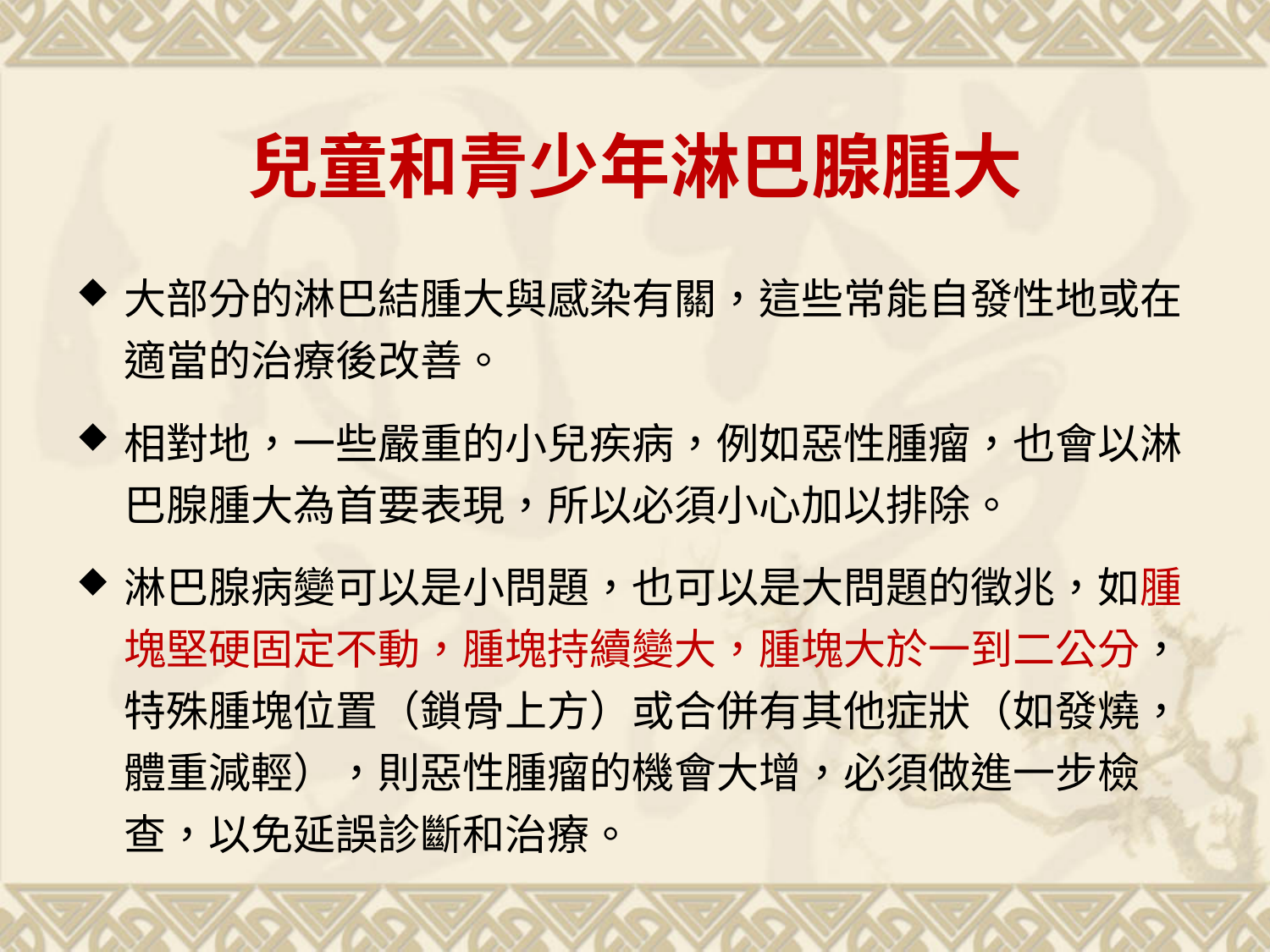

# 兒童和青少年淋巴腺腫大
大部分的淋巴結腫大與感染有關，這些常能自發性地或在適當的治療後改善。
相對地，一些嚴重的小兒疾病，例如惡性腫瘤，也會以淋巴腺腫大為首要表現，所以必須小心加以排除。
淋巴腺病變可以是小問題，也可以是大問題的徵兆，如腫塊堅硬固定不動，腫塊持續變大，腫塊大於一到二公分，特殊腫塊位置（鎖骨上方）或合併有其他症狀（如發燒，體重減輕），則惡性腫瘤的機會大增，必須做進一步檢查，以免延誤診斷和治療。